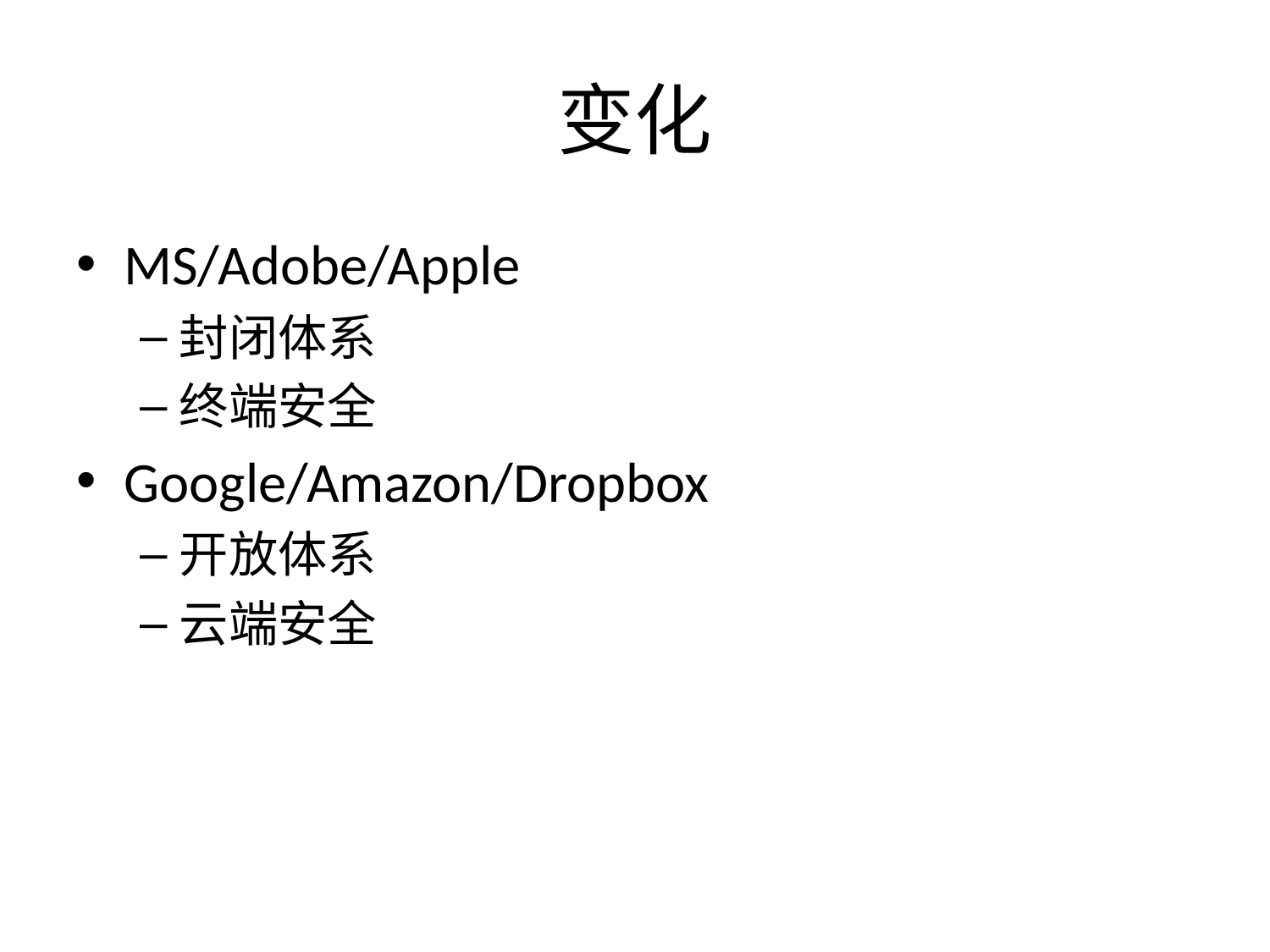

# 变化
MS/Adobe/Apple
封闭体系
终端安全
Google/Amazon/Dropbox
开放体系
云端安全